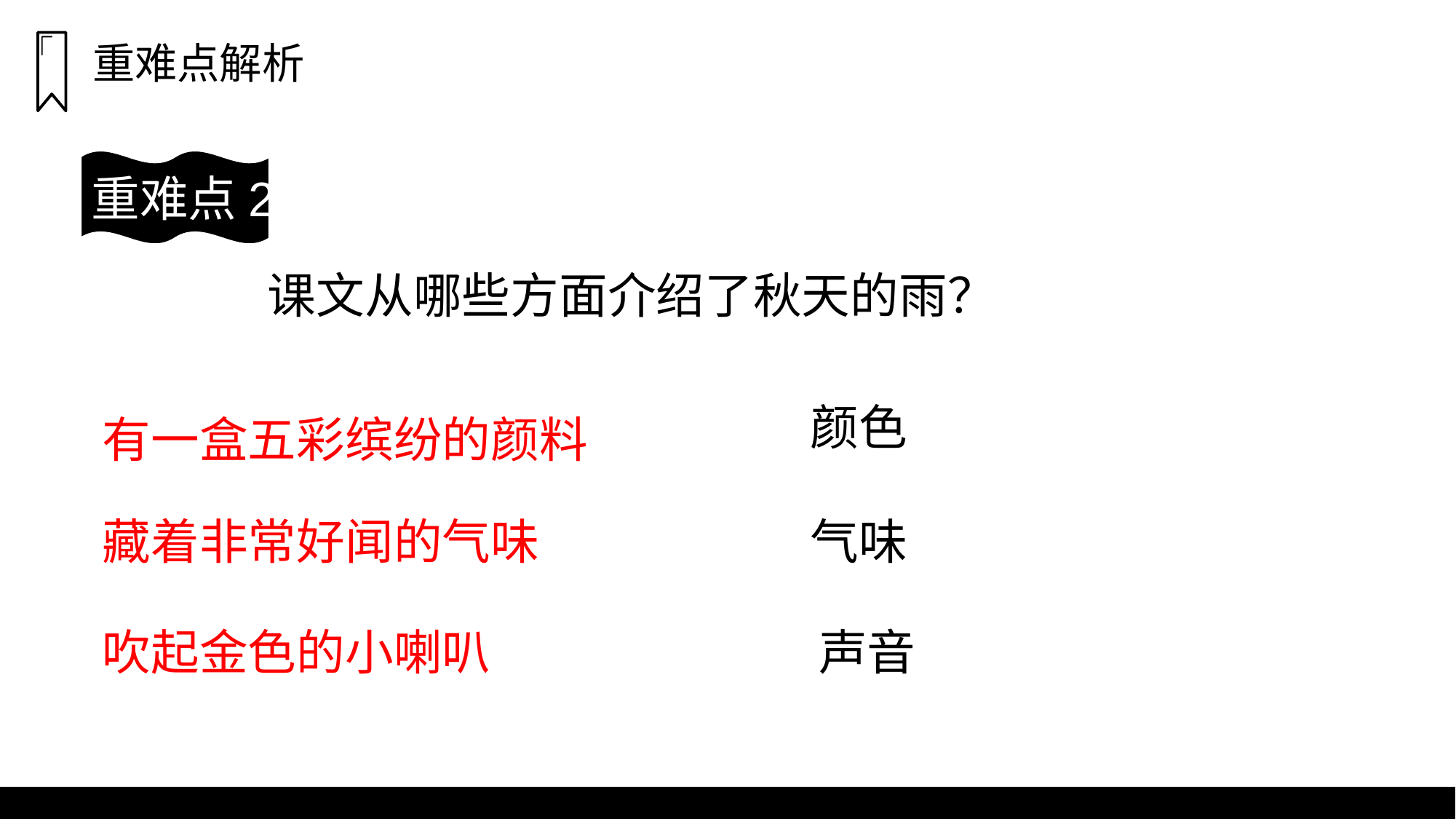

重难点解析
重难点2
    课文从哪些方面介绍了秋天的雨？
颜色
    有一盒五彩缤纷的颜料
气味
    藏着非常好闻的气味
    吹起金色的小喇叭
声音